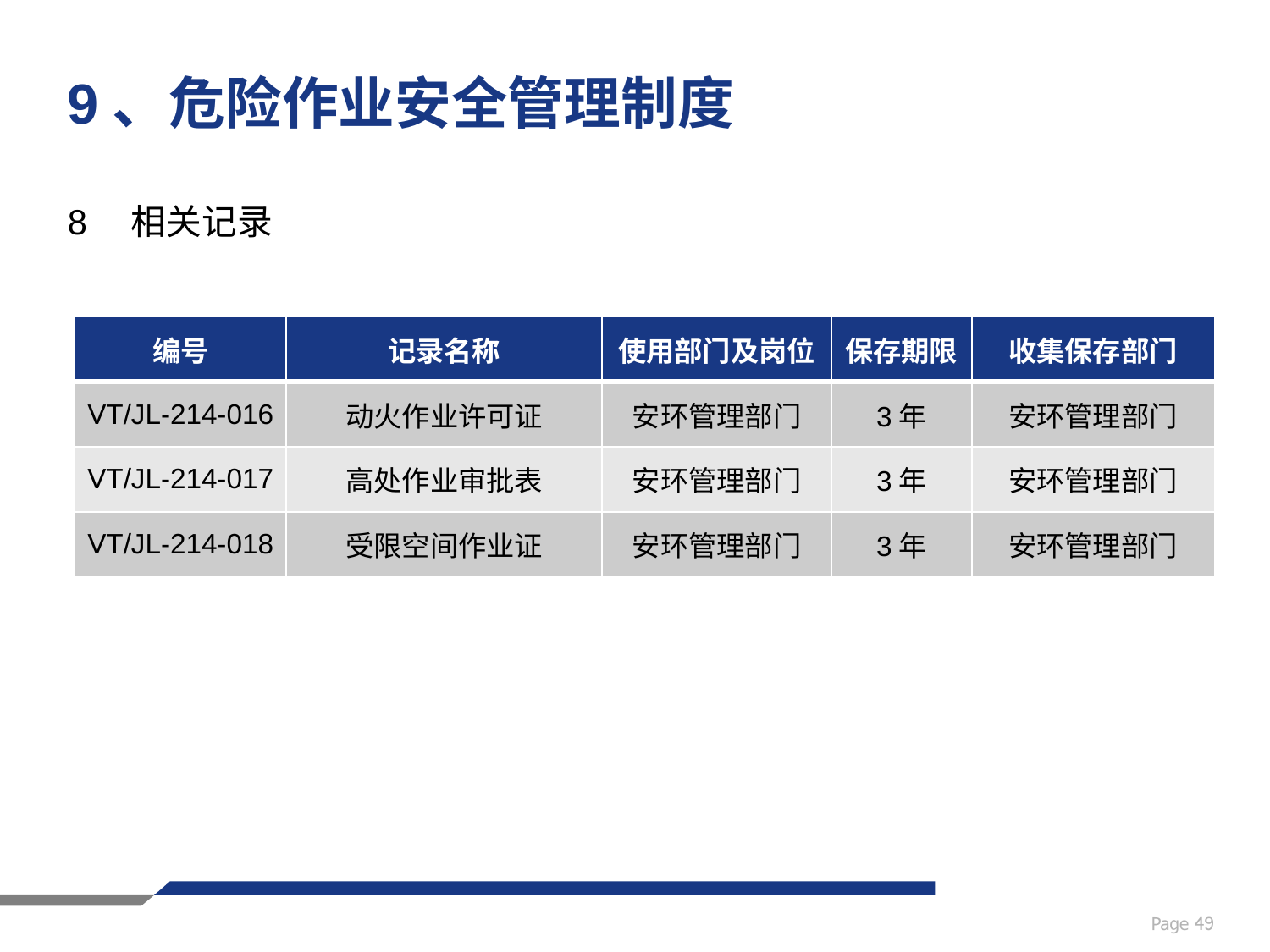

# 9、危险作业安全管理制度
8　相关记录
| 编号 | 记录名称 | 使用部门及岗位 | 保存期限 | 收集保存部门 |
| --- | --- | --- | --- | --- |
| VT/JL-214-016 | 动火作业许可证 | 安环管理部门 | 3年 | 安环管理部门 |
| VT/JL-214-017 | 高处作业审批表 | 安环管理部门 | 3年 | 安环管理部门 |
| VT/JL-214-018 | 受限空间作业证 | 安环管理部门 | 3年 | 安环管理部门 |
Page 49